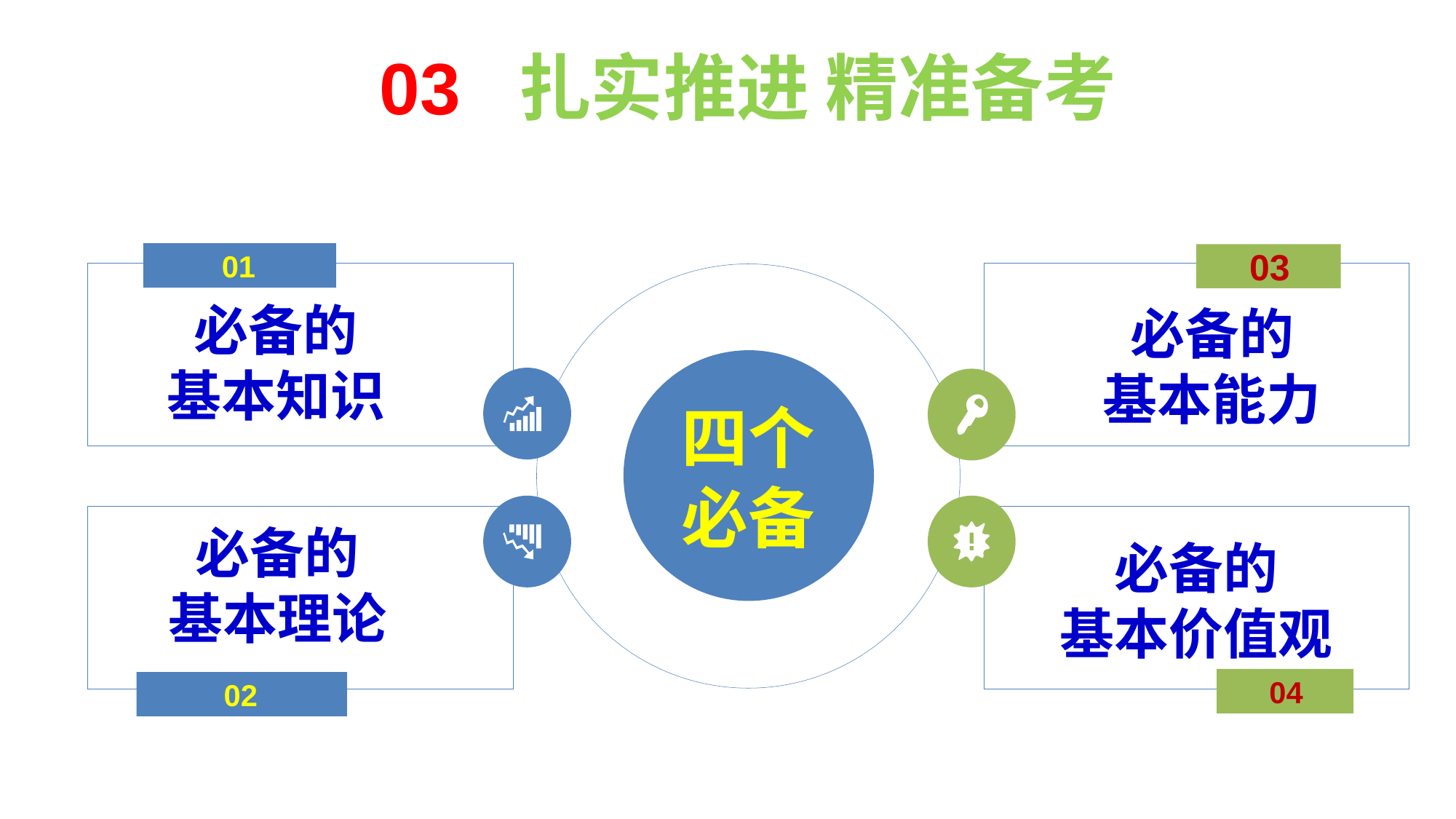

03  扎实推进 精准备考
01
03

必备的
基本知识
必备的
基本能力

四个必备

必备的
基本理论

必备的
基本价值观
04
02